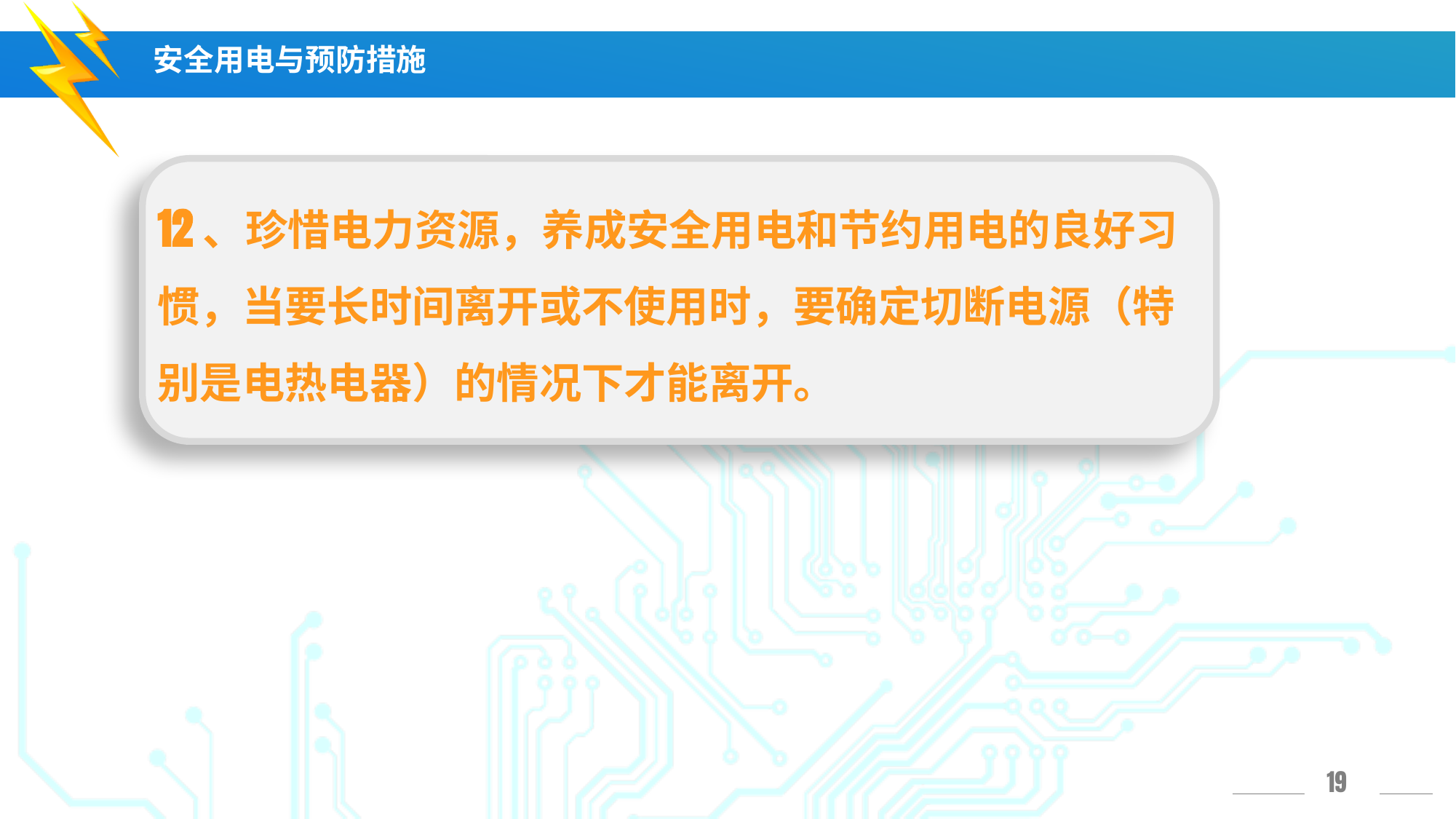

安全用电与预防措施

12、珍惜电力资源，养成安全用电和节约用电的良好习惯，当要长时间离开或不使用时，要确定切断电源（特别是电热电器）的情况下才能离开。
19